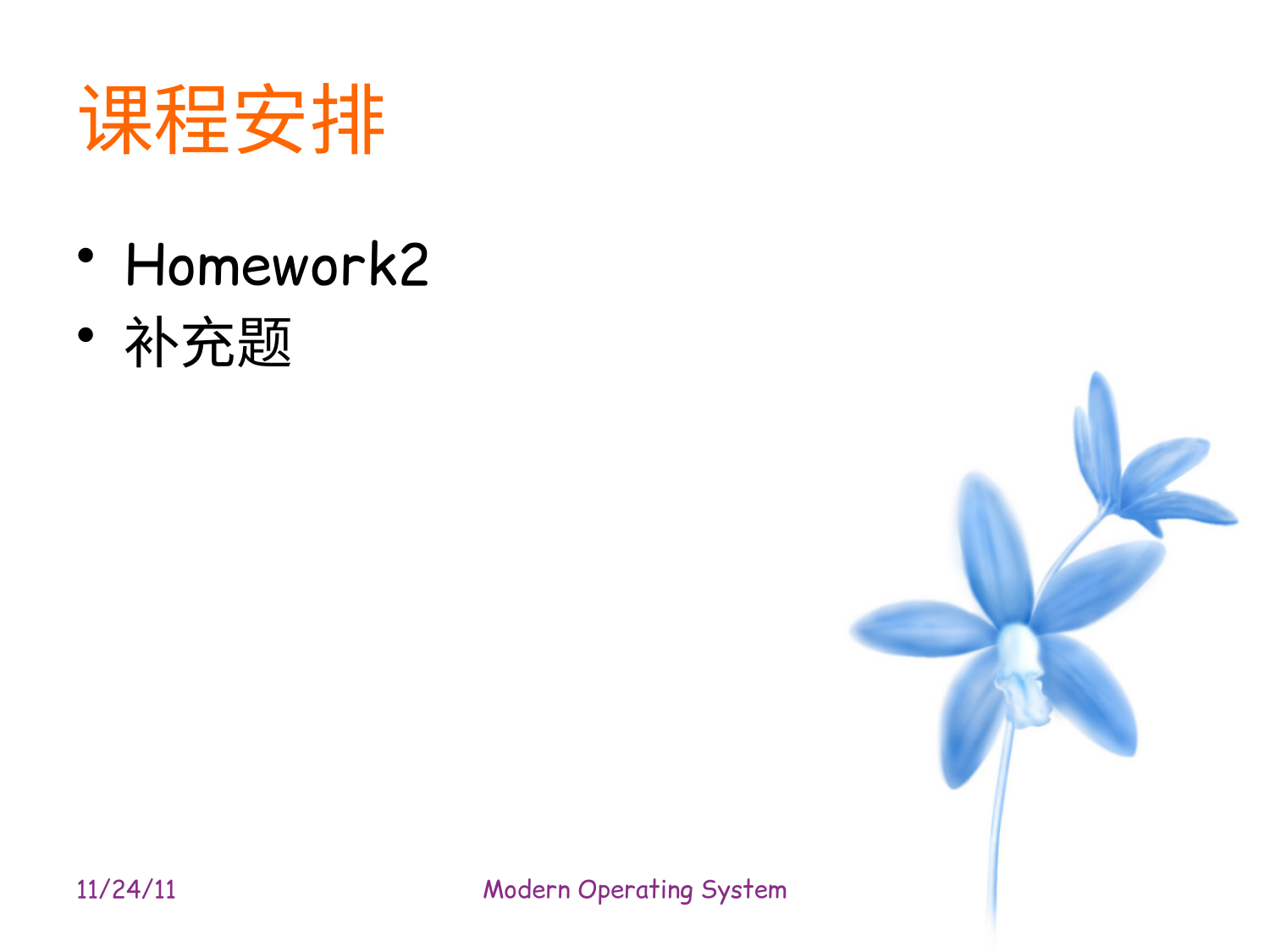

# 课程安排
Homework2
补充题
11/24/11
Modern Operating System